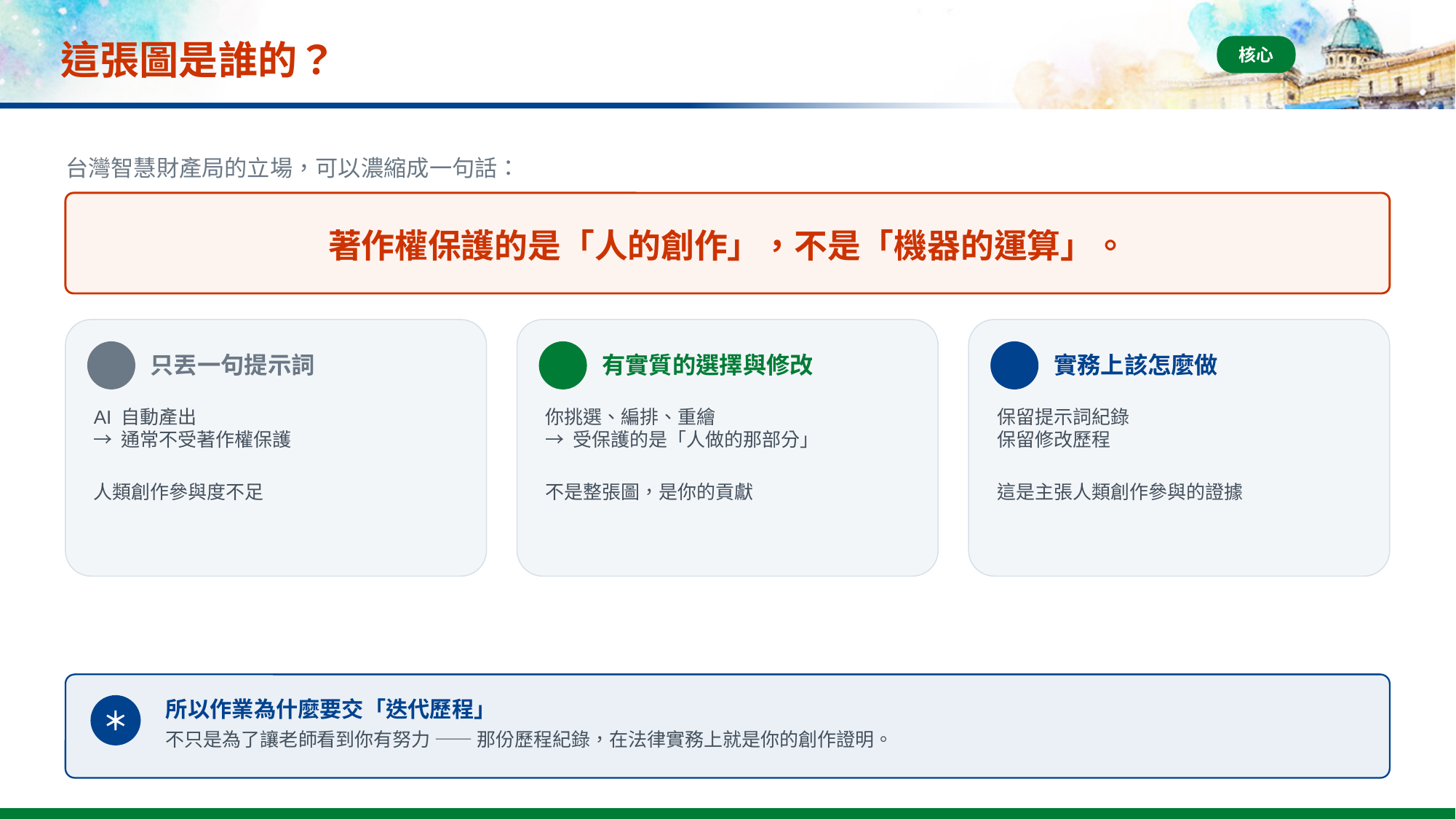

# 這張圖是誰的？
核心
台灣智慧財產局的立場，可以濃縮成一句話：

著作權保護的是「人的創作」，不是「機器的運算」。

只丟一句提示詞
有實質的選擇與修改
實務上該怎麼做
AI 自動產出
→ 通常不受著作權保護

人類創作參與度不足
你挑選、編排、重繪
→ 受保護的是「人做的那部分」

不是整張圖，是你的貢獻
保留提示詞紀錄
保留修改歷程

這是主張人類創作參與的證據

所以作業為什麼要交「迭代歷程」
＊
不只是為了讓老師看到你有努力 —— 那份歷程紀錄，在法律實務上就是你的創作證明。